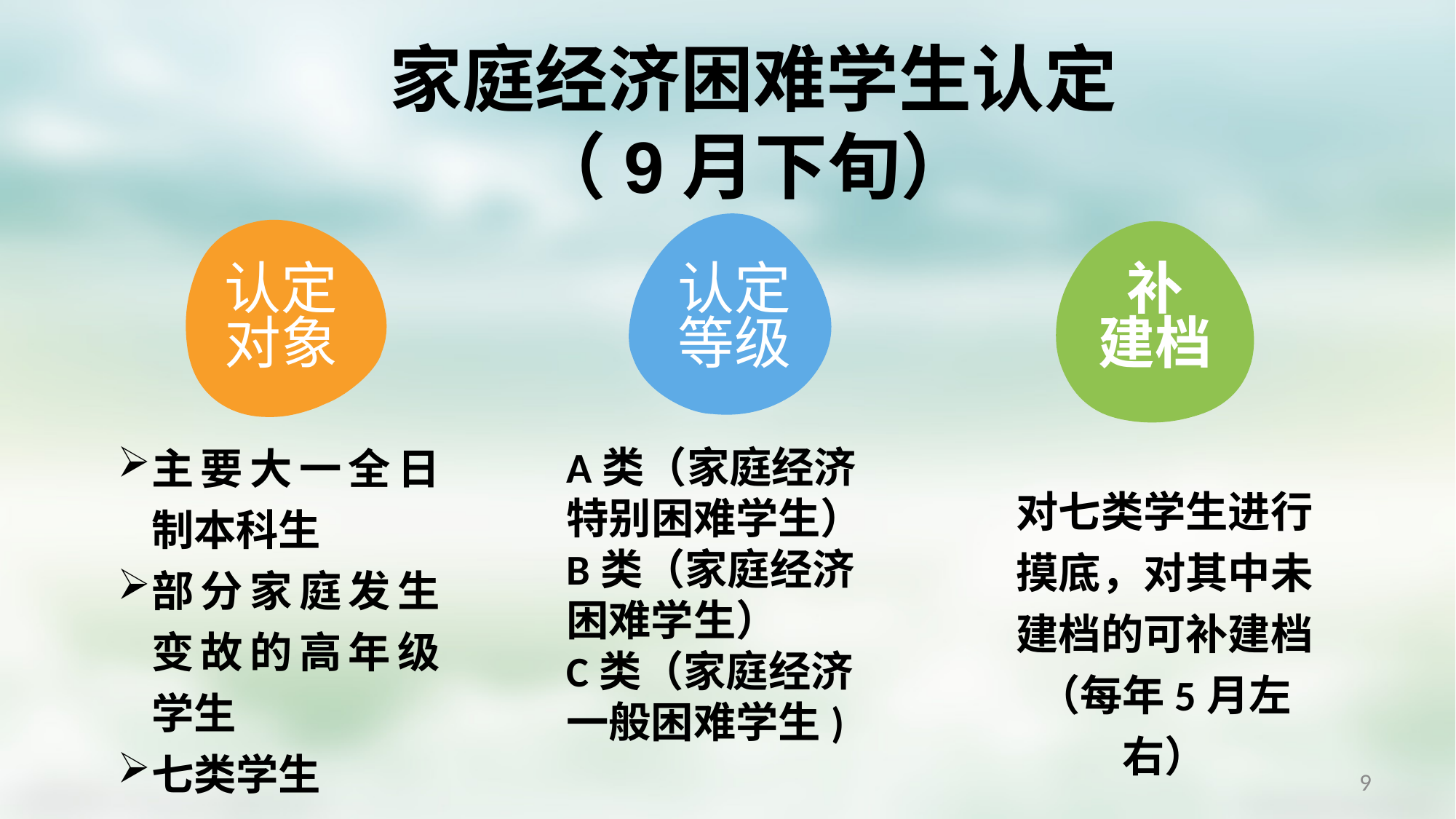

家庭经济困难学生认定（9月下旬）

认定
对象
认定
等级
补
建档
主要大一全日制本科生
部分家庭发生变故的高年级学生
七类学生
A类（家庭经济特别困难学生）
B类（家庭经济困难学生）
C类（家庭经济一般困难学生)

对七类学生进行摸底，对其中未建档的可补建档
（每年5月左右）
9